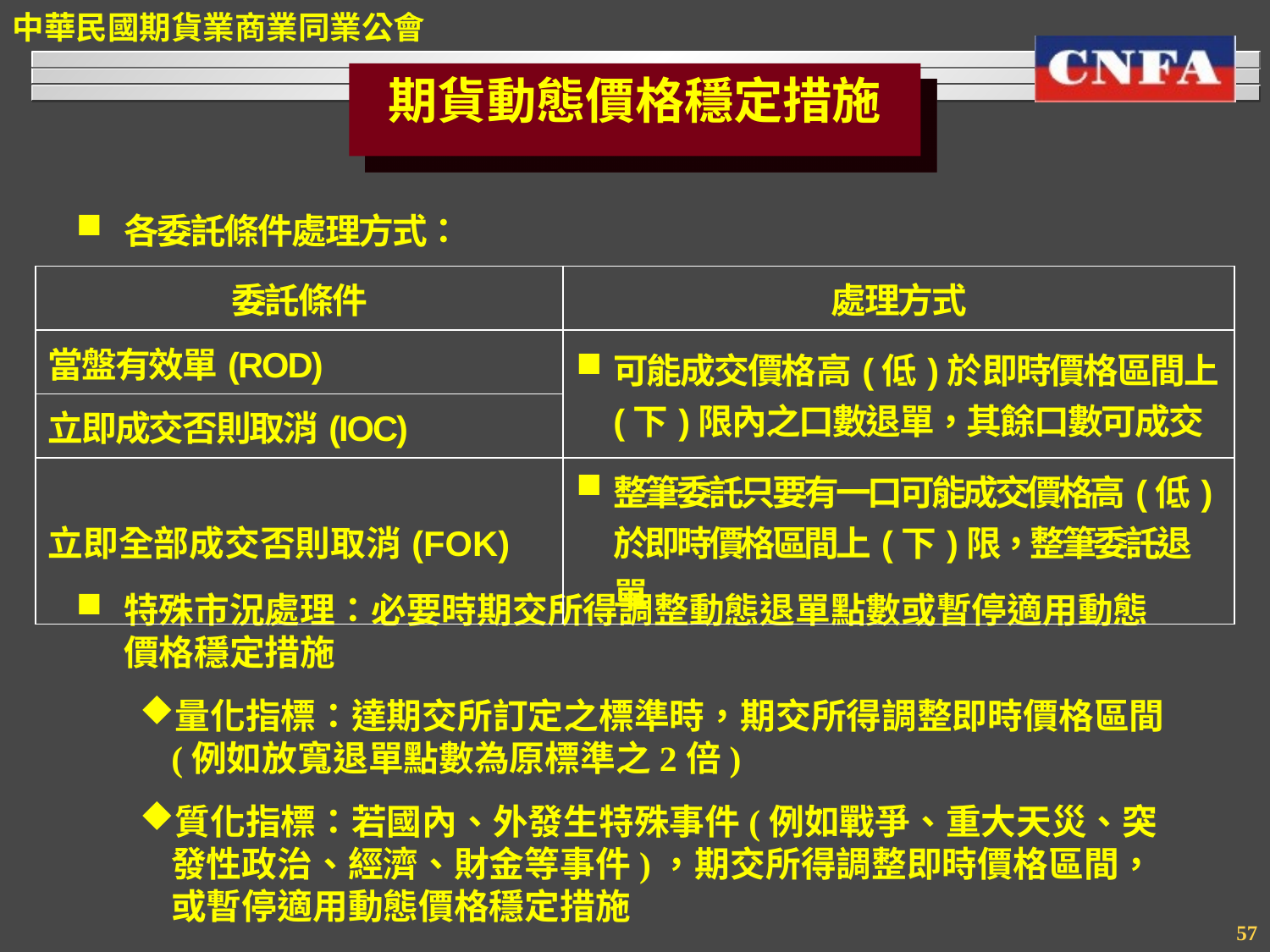

期貨動態價格穩定措施
各委託條件處理方式：

特殊市況處理：必要時期交所得調整動態退單點數或暫停適用動態價格穩定措施
量化指標：達期交所訂定之標準時，期交所得調整即時價格區間(例如放寬退單點數為原標準之2倍)
質化指標：若國內、外發生特殊事件(例如戰爭、重大天災、突發性政治、經濟、財金等事件)，期交所得調整即時價格區間，或暫停適用動態價格穩定措施

| 委託條件 | 處理方式 |
| --- | --- |
| 當盤有效單(ROD) | 可能成交價格高(低)於即時價格區間上(下)限內之口數退單，其餘口數可成交 |
| 立即成交否則取消(IOC) |  |
| 立即全部成交否則取消(FOK) | 整筆委託只要有一口可能成交價格高(低)於即時價格區間上(下)限，整筆委託退單 |